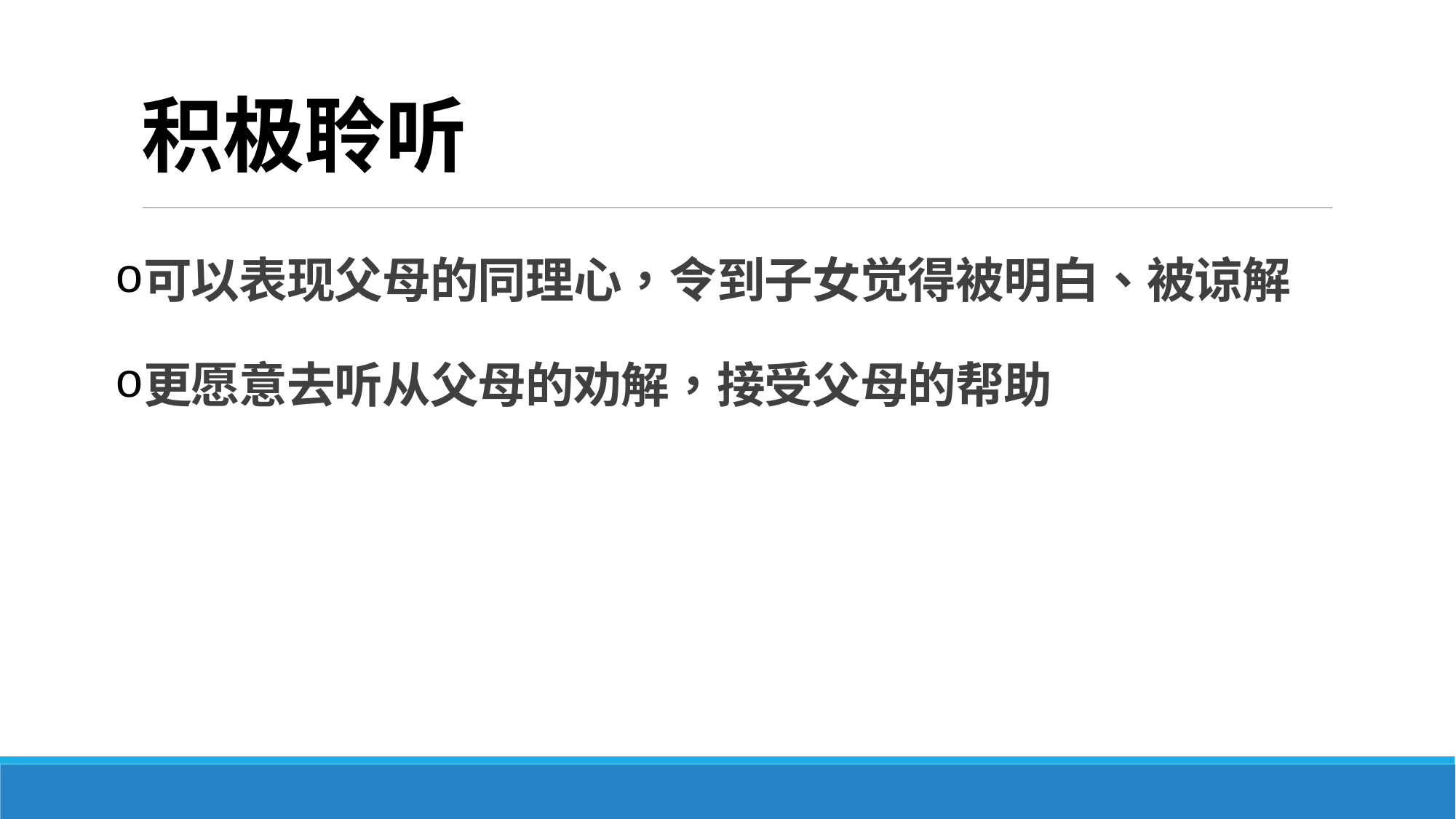

积极聆听

可以表现父母的同理心，令到子女觉得被明白、被谅解

更愿意去听从父母的劝解，接受父母的帮助